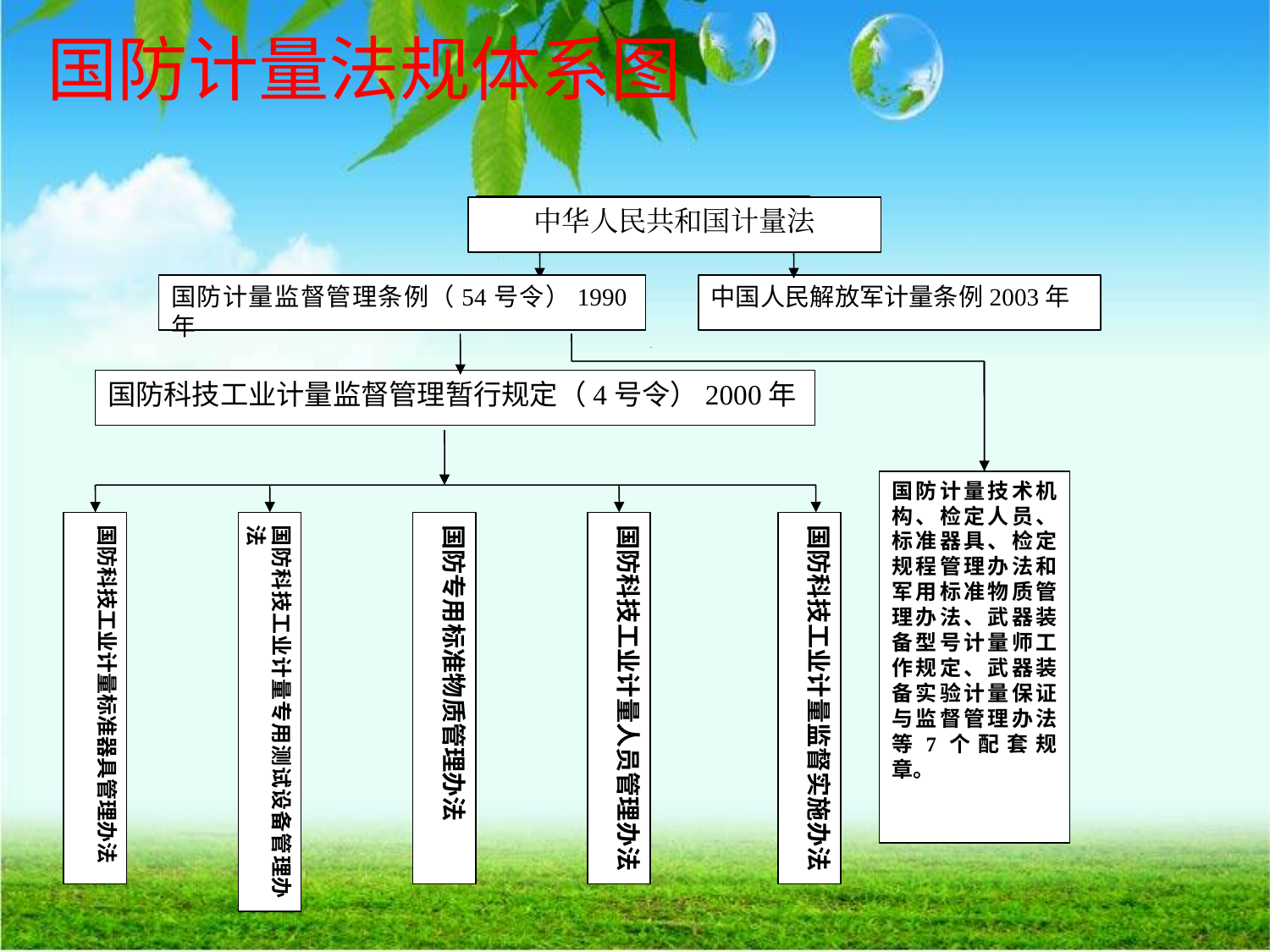

# 国防计量法规体系图

中华人民共和国计量法
中华人民共和国计量法

国防计量监督管理条例（54号令）1990年
中国人民解放军计量条例2003年

国防科技工业计量监督管理暂行规定（4号令）2000年

国防计量技术机构、检定人员、标准器具、检定规程管理办法和军用标准物质管理办法、武器装备型号计量师工作规定、武器装备实验计量保证与监督管理办法等7个配套规章。

国防科技工业计量标准器具管理办法
国防科技工业计量专用测试设备管理办法
国防专用标准物质管理办法
国防科技工业计量人员管理办法
国防科技工业计量监督实施办法